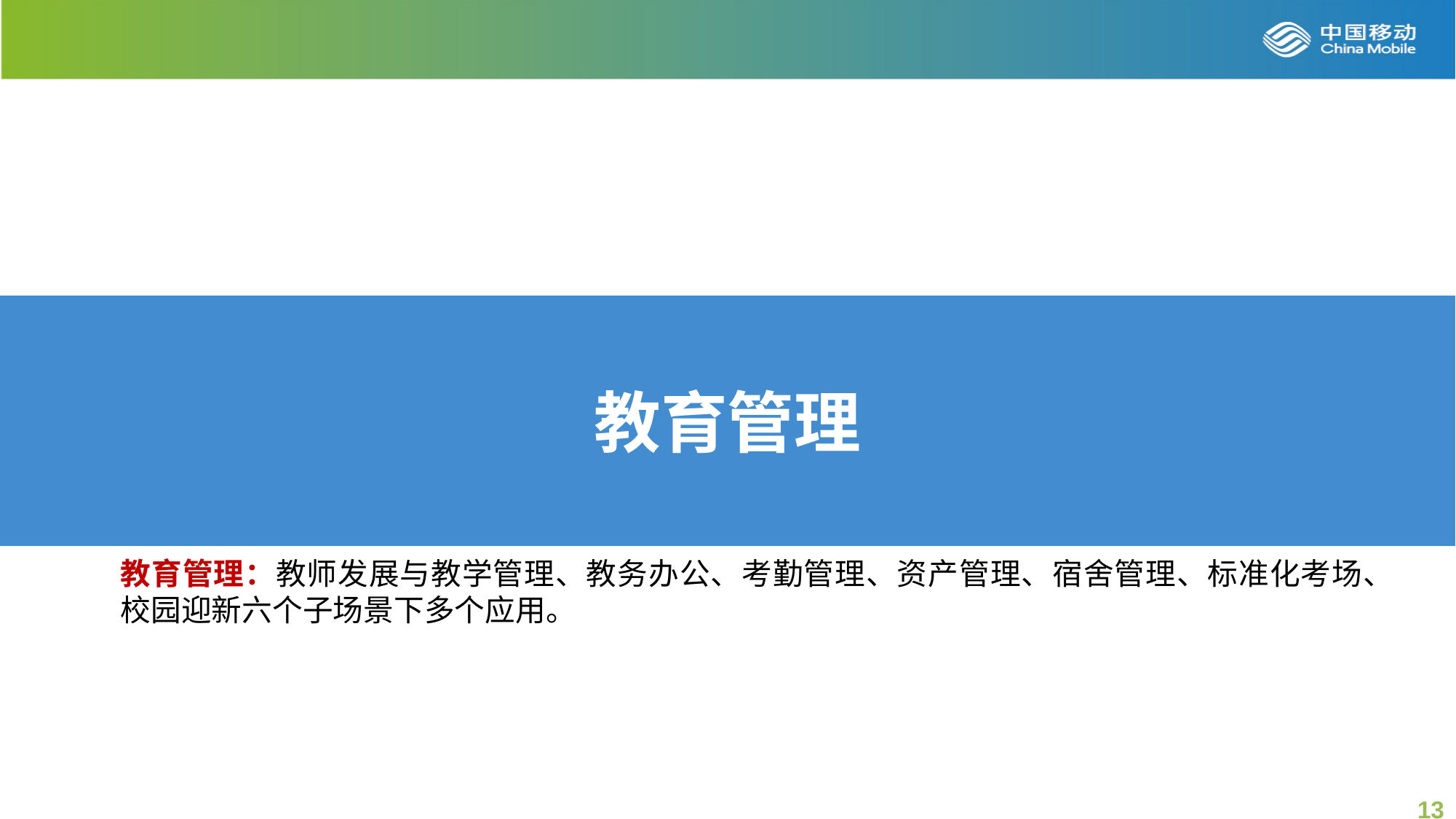

教育管理
教育管理：教师发展与教学管理、教务办公、考勤管理、资产管理、宿舍管理、标准化考场、校园迎新六个子场景下多个应用。